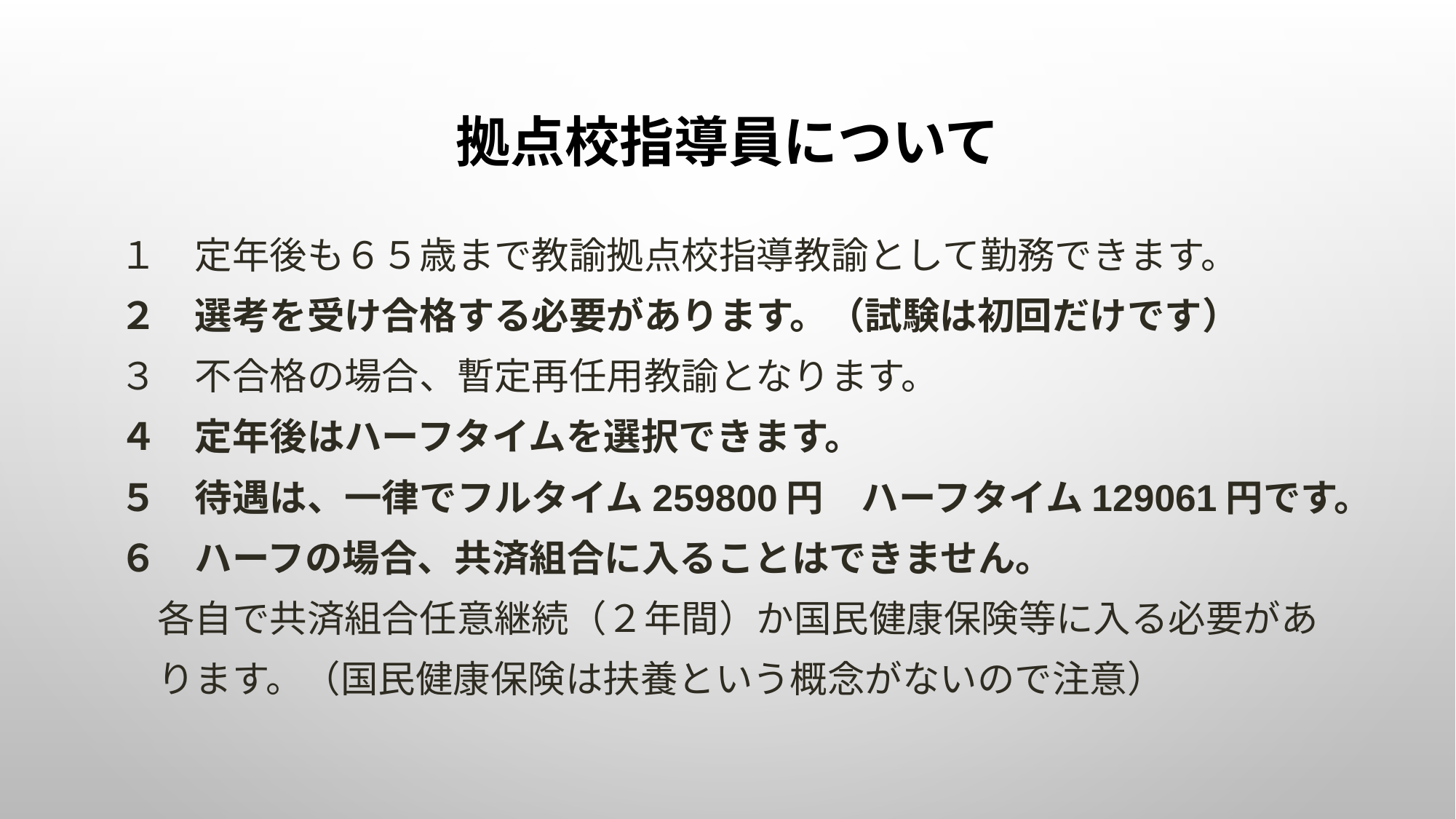

# 拠点校指導員について
１　定年後も６５歳まで教諭拠点校指導教諭として勤務できます。
２　選考を受け合格する必要があります。（試験は初回だけです）
３　不合格の場合、暫定再任用教諭となります。
４　定年後はハーフタイムを選択できます。
５　待遇は、一律でフルタイム259800円　ハーフタイム129061円です。
６　ハーフの場合、共済組合に入ることはできません。
　各自で共済組合任意継続（２年間）か国民健康保険等に入る必要があ
　ります。（国民健康保険は扶養という概念がないので注意）